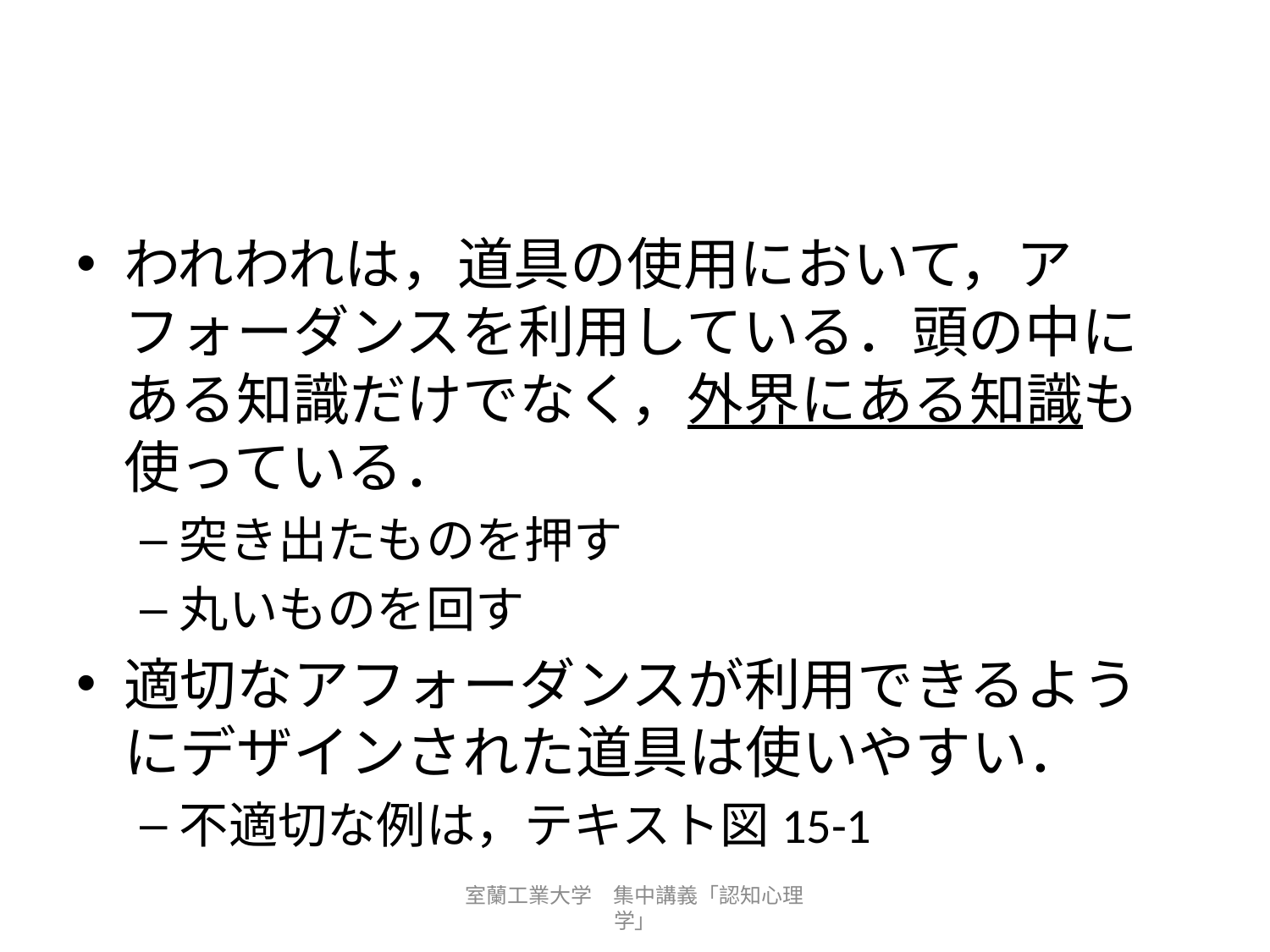

#
われわれは，道具の使用において，アフォーダンスを利用している．頭の中にある知識だけでなく，外界にある知識も使っている．
突き出たものを押す
丸いものを回す
適切なアフォーダンスが利用できるようにデザインされた道具は使いやすい．
不適切な例は，テキスト図15-1
室蘭工業大学　集中講義「認知心理学」